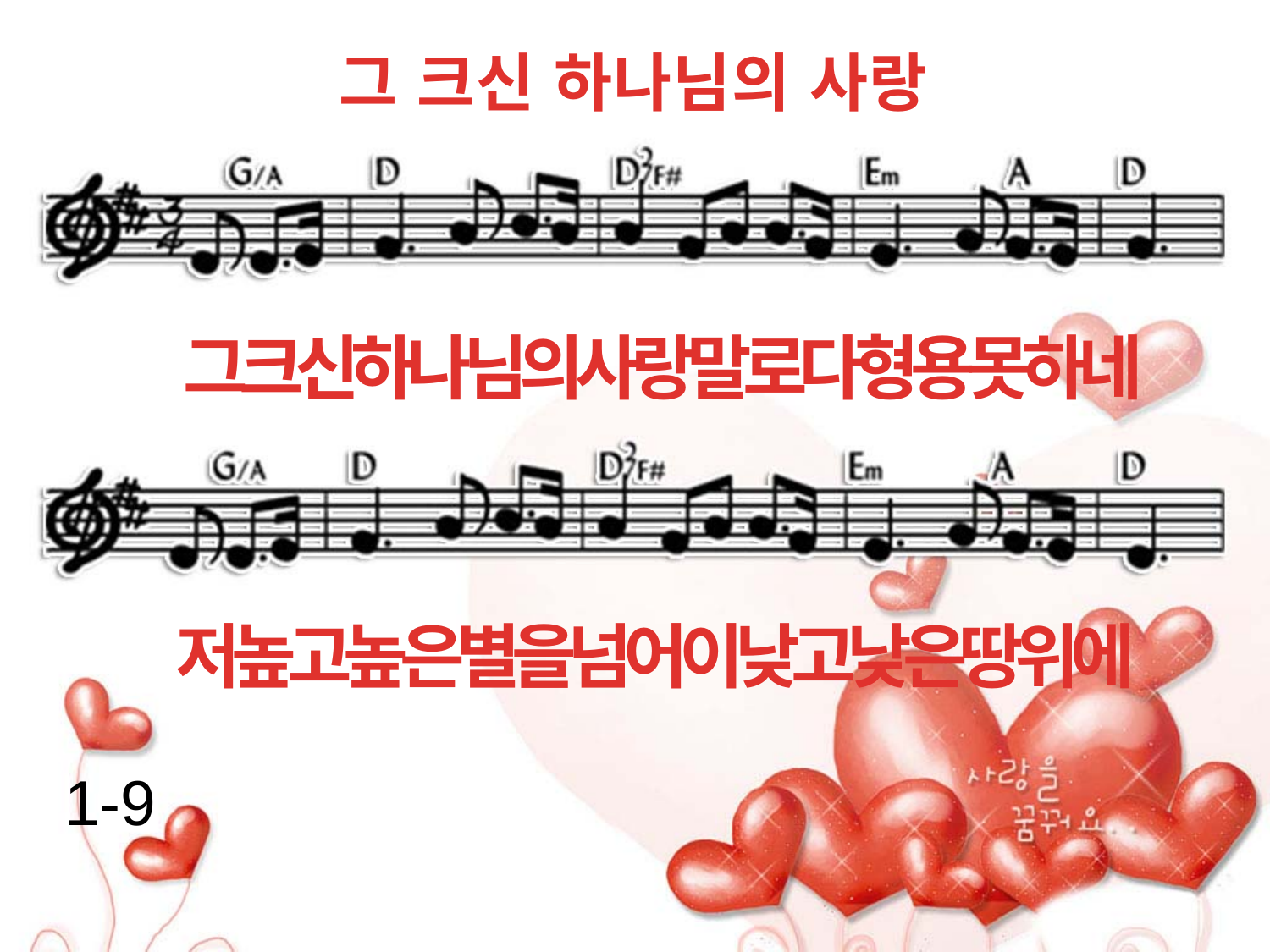

그 크신 하나님의 사랑
그크신하나님의사랑말로다형용못하네
저높고높은별을넘어이낮고낮은땅위에
1-9